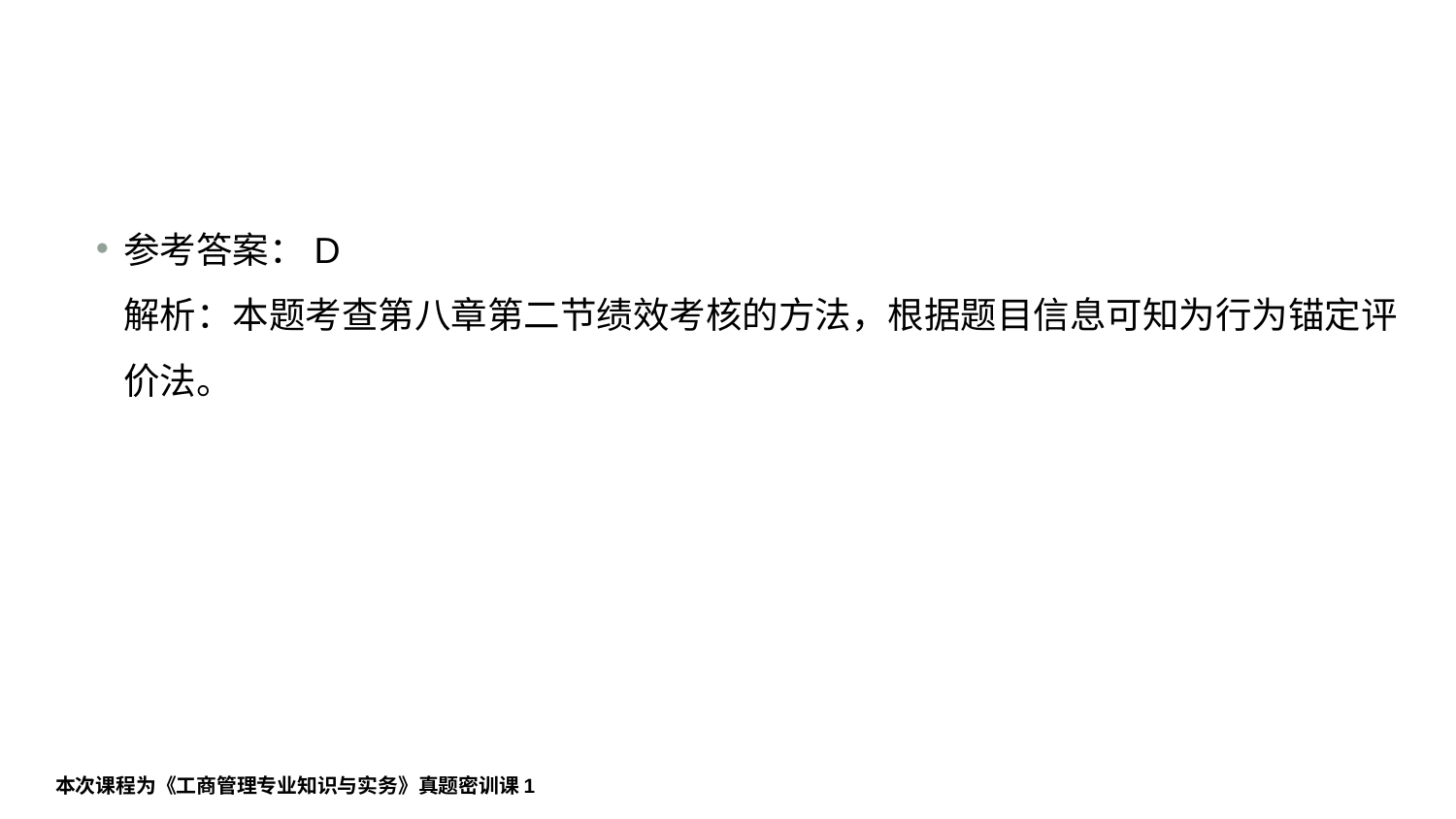

参考答案：D
解析：本题考查第八章第二节绩效考核的方法，根据题目信息可知为行为锚定评价法。